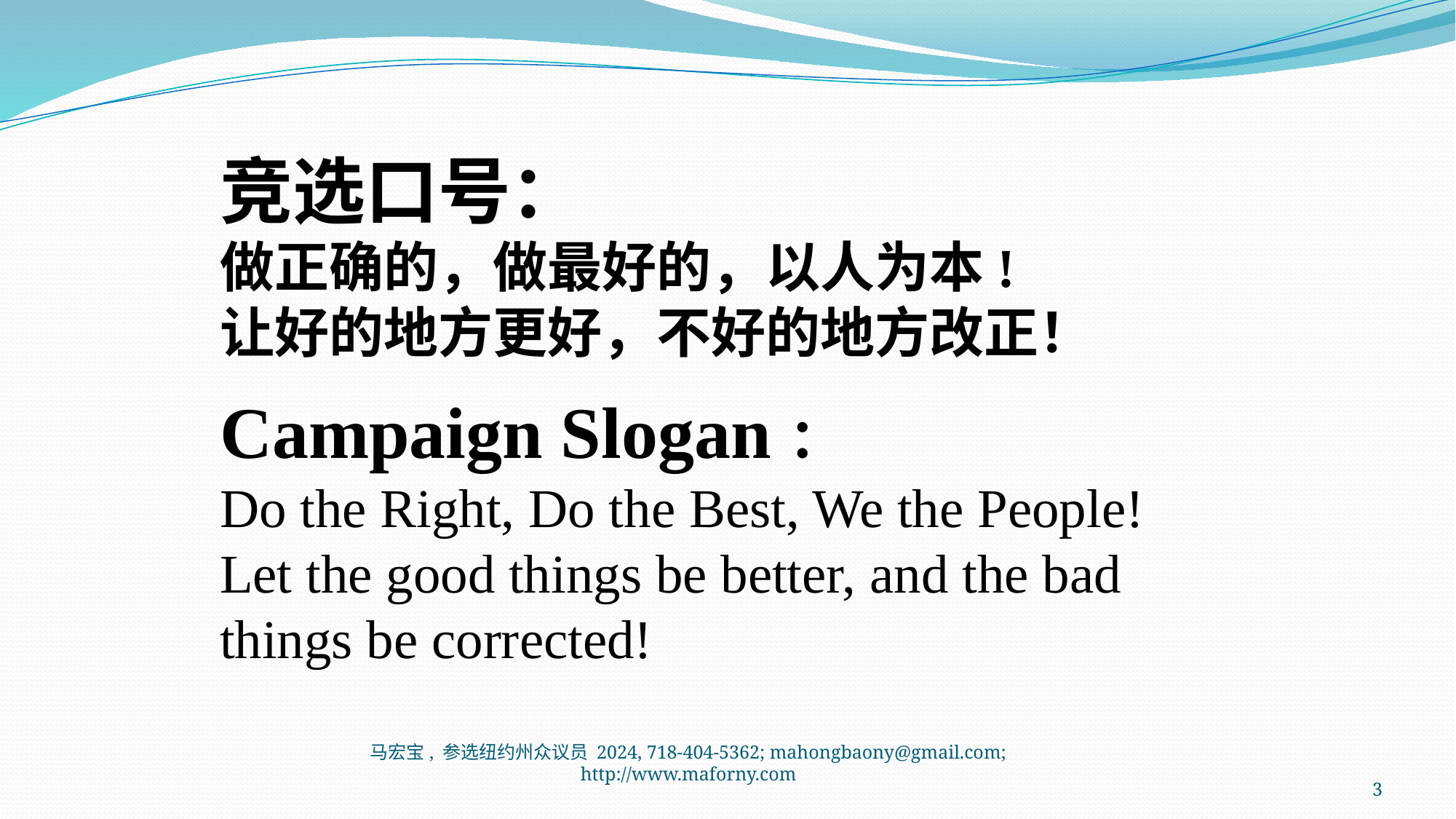

竞选口号：
做正确的，做最好的，以人为本!
让好的地方更好，不好的地方改正！

Campaign Slogan：
Do the Right, Do the Best, We the People!
Let the good things be better, and the bad things be corrected!
马宏宝, 参选纽约州众议员 2024, 718-404-5362; mahongbaony@gmail.com; http://www.maforny.com
3